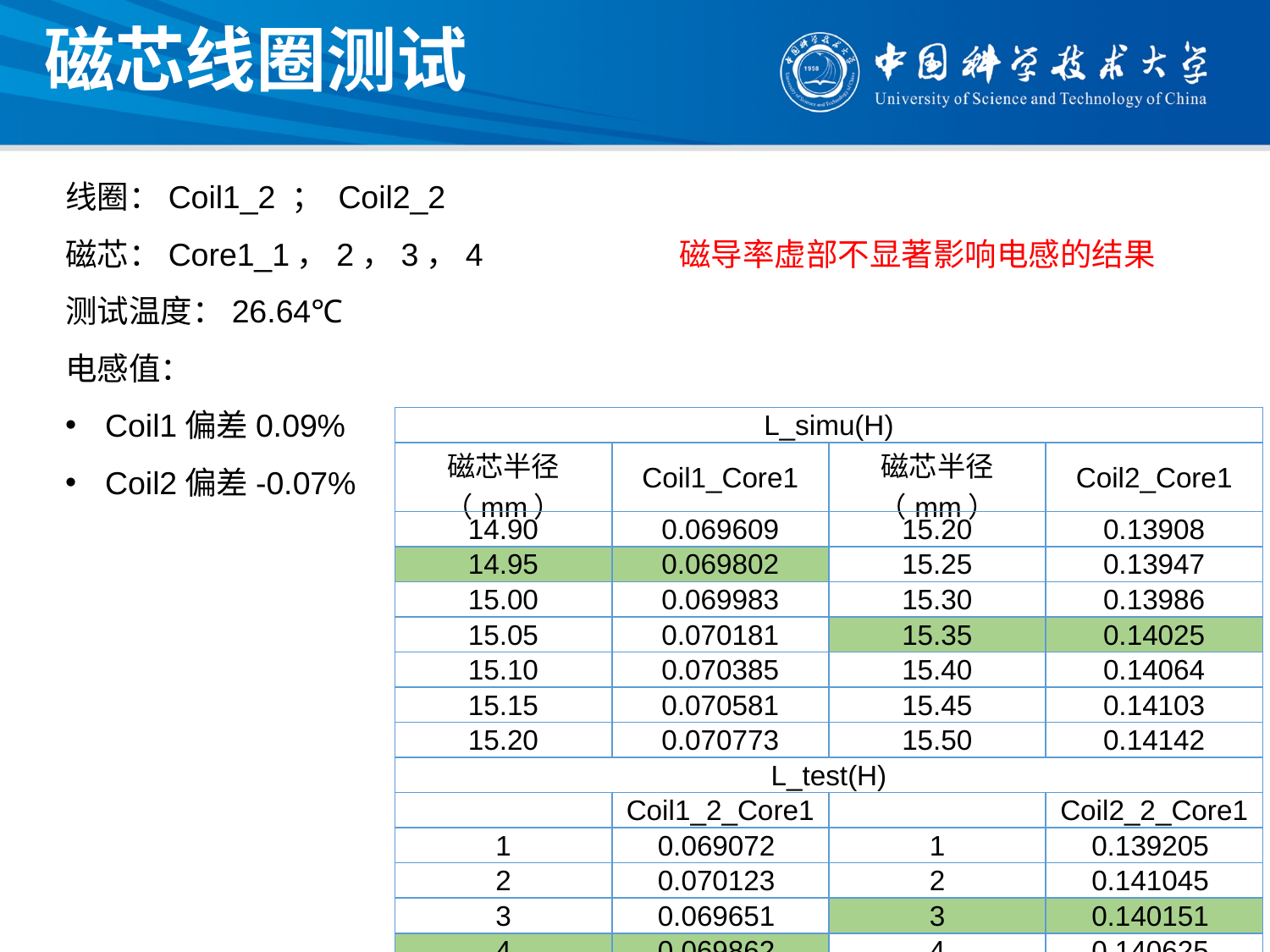

磁芯线圈测试
线圈：Coil1_2 ； Coil2_2
磁芯：Core1_1，2，3，4
测试温度：26.64℃
电感值：
Coil1偏差0.09%
Coil2偏差-0.07%
磁导率虚部不显著影响电感的结果
| L\_simu(H) | L\_simu(H) |  |  |
| --- | --- | --- | --- |
| 磁芯半径（mm） | Coil1\_Core1 | 磁芯半径（mm） | Coil2\_Core1 |
| 14.90 | 0.069609 | 15.20 | 0.13908 |
| 14.95 | 0.069802 | 15.25 | 0.13947 |
| 15.00 | 0.069983 | 15.30 | 0.13986 |
| 15.05 | 0.070181 | 15.35 | 0.14025 |
| 15.10 | 0.070385 | 15.40 | 0.14064 |
| 15.15 | 0.070581 | 15.45 | 0.14103 |
| 15.20 | 0.070773 | 15.50 | 0.14142 |
| L\_test(H) |  |  |  |
|  | Coil1\_2\_Core1 |  | Coil2\_2\_Core1 |
| 1 | 0.069072 | 1 | 0.139205 |
| 2 | 0.070123 | 2 | 0.141045 |
| 3 | 0.069651 | 3 | 0.140151 |
| 4 | 0.069862 | 4 | 0.140625 |
10